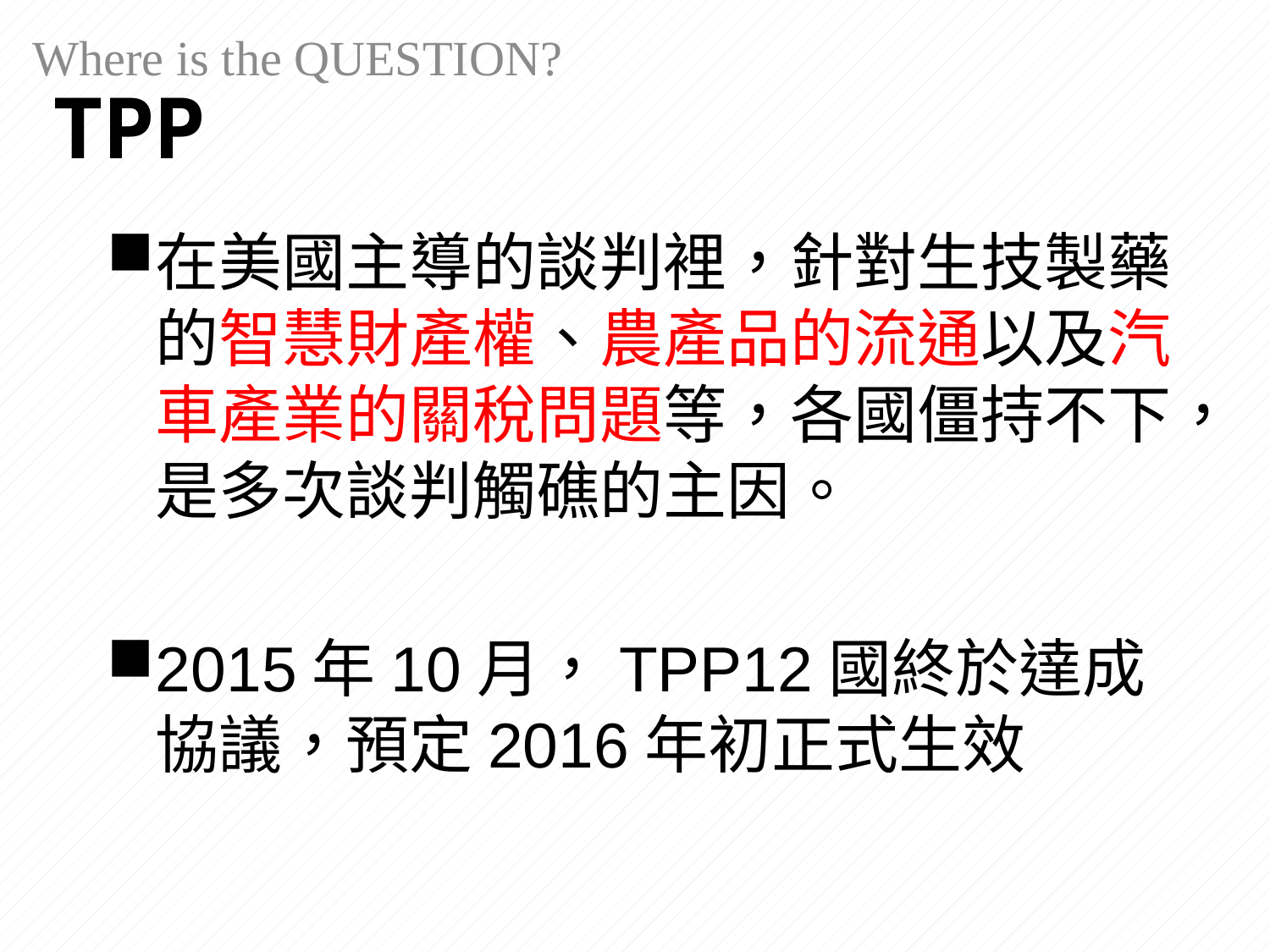

Where is the QUESTION?
TPP
在美國主導的談判裡，針對生技製藥的智慧財產權、農產品的流通以及汽車產業的關稅問題等，各國僵持不下，是多次談判觸礁的主因。

2015年10月，TPP12國終於達成協議，預定2016年初正式生效